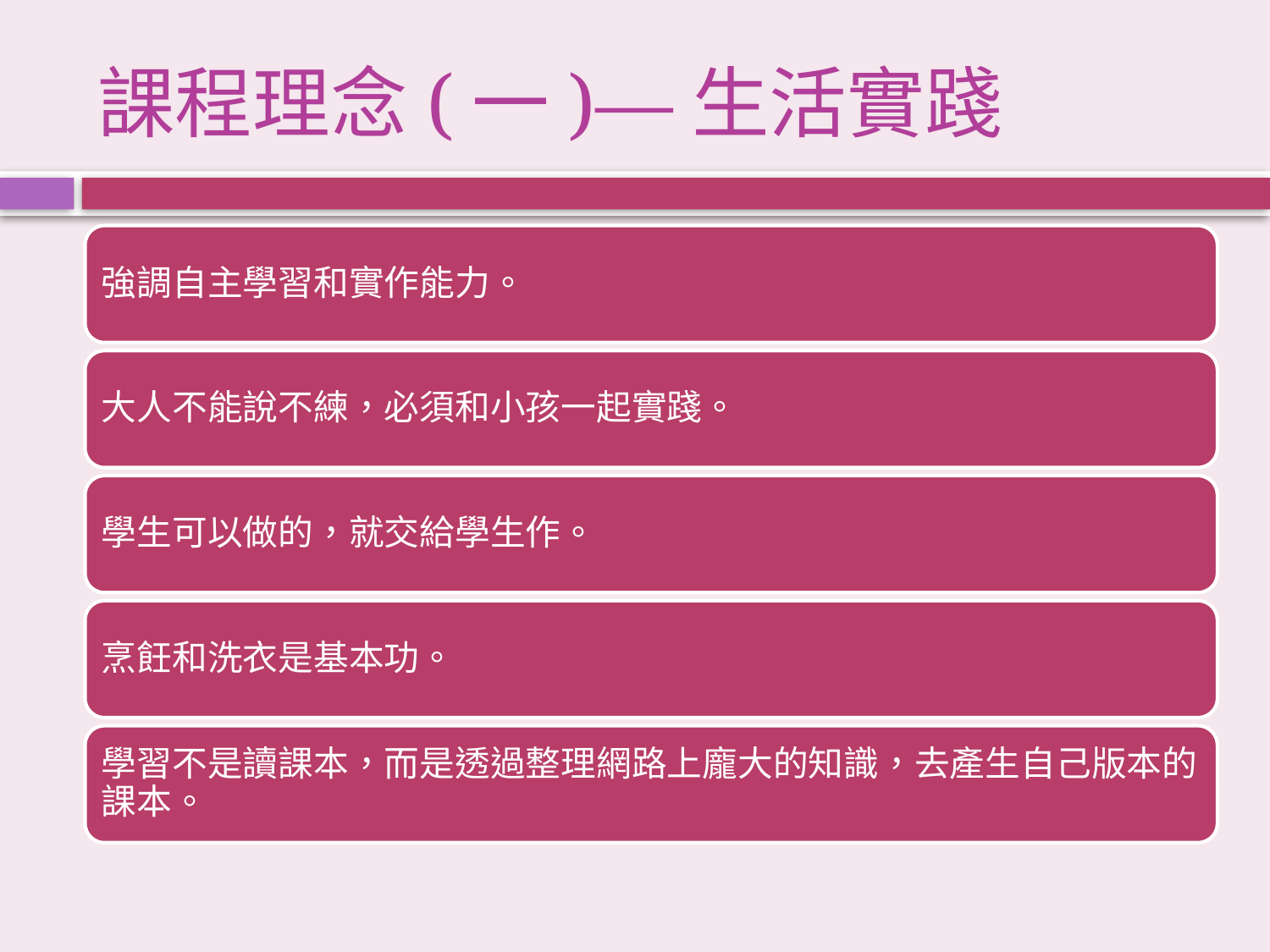

# 課程理念(一)—生活實踐
強調自主學習和實作能力。
大人不能說不練，必須和小孩一起實踐。
學生可以做的，就交給學生作。
烹飪和洗衣是基本功。
學習不是讀課本，而是透過整理網路上龐大的知識，去產生自己版本的課本。